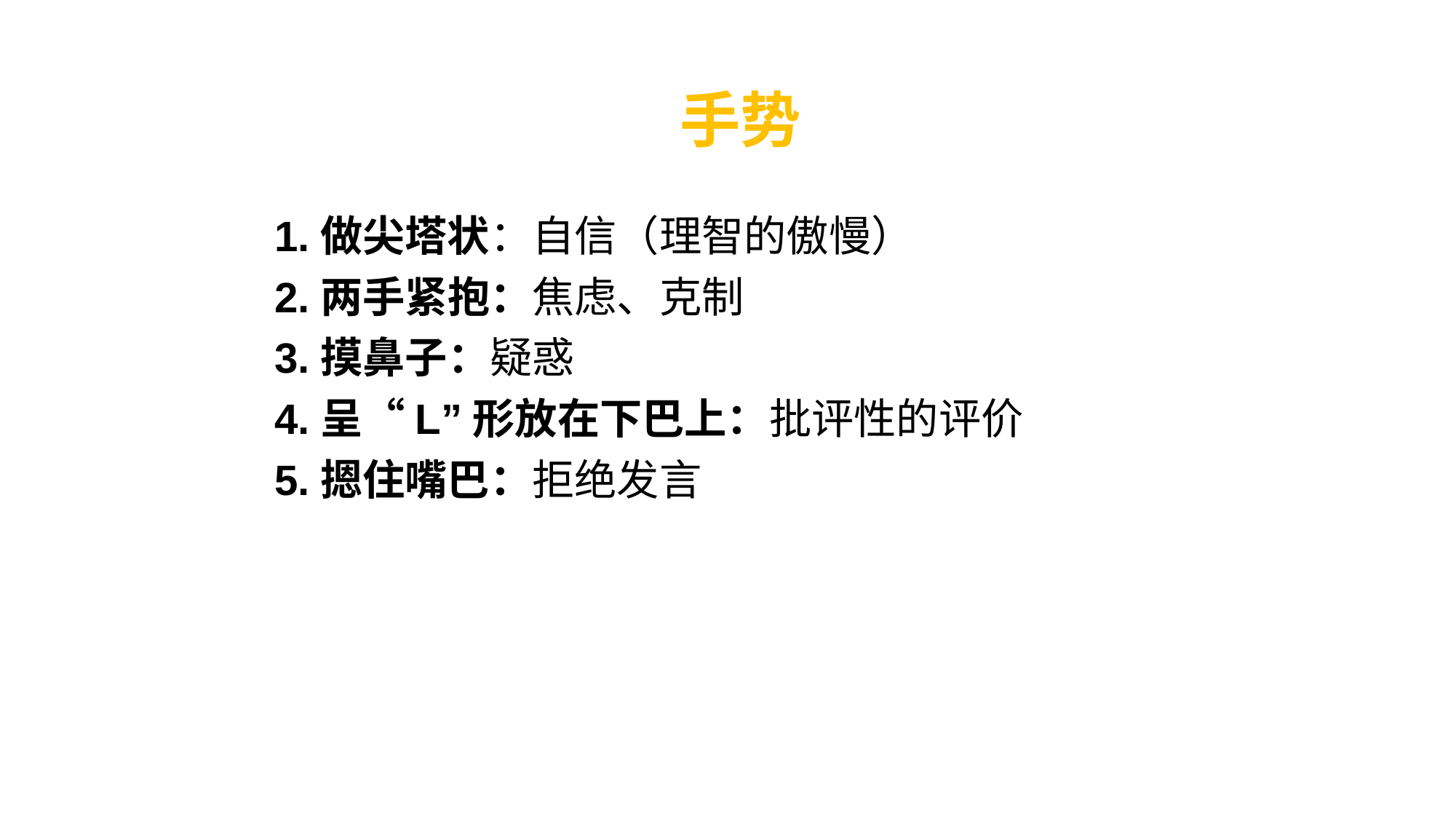

# 手势
1.做尖塔状：自信（理智的傲慢）
2.两手紧抱：焦虑、克制
3.摸鼻子：疑惑
4.呈“L”形放在下巴上：批评性的评价
5.摁住嘴巴：拒绝发言